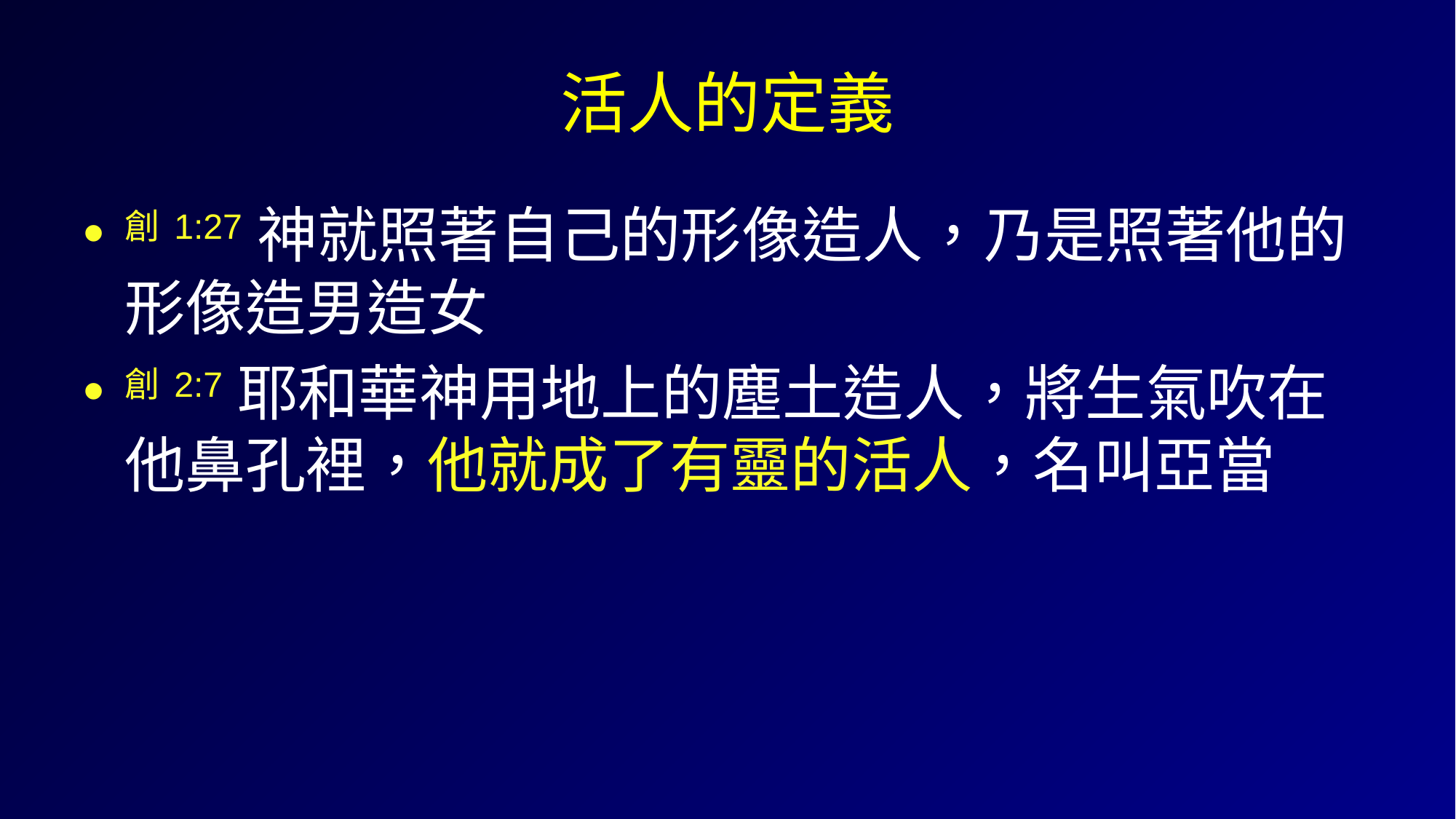

# 活人的定義
創1:27神就照著自己的形像造人，乃是照著他的形像造男造女
創2:7耶和華神用地上的塵土造人，將生氣吹在他鼻孔裡，他就成了有靈的活人，名叫亞當